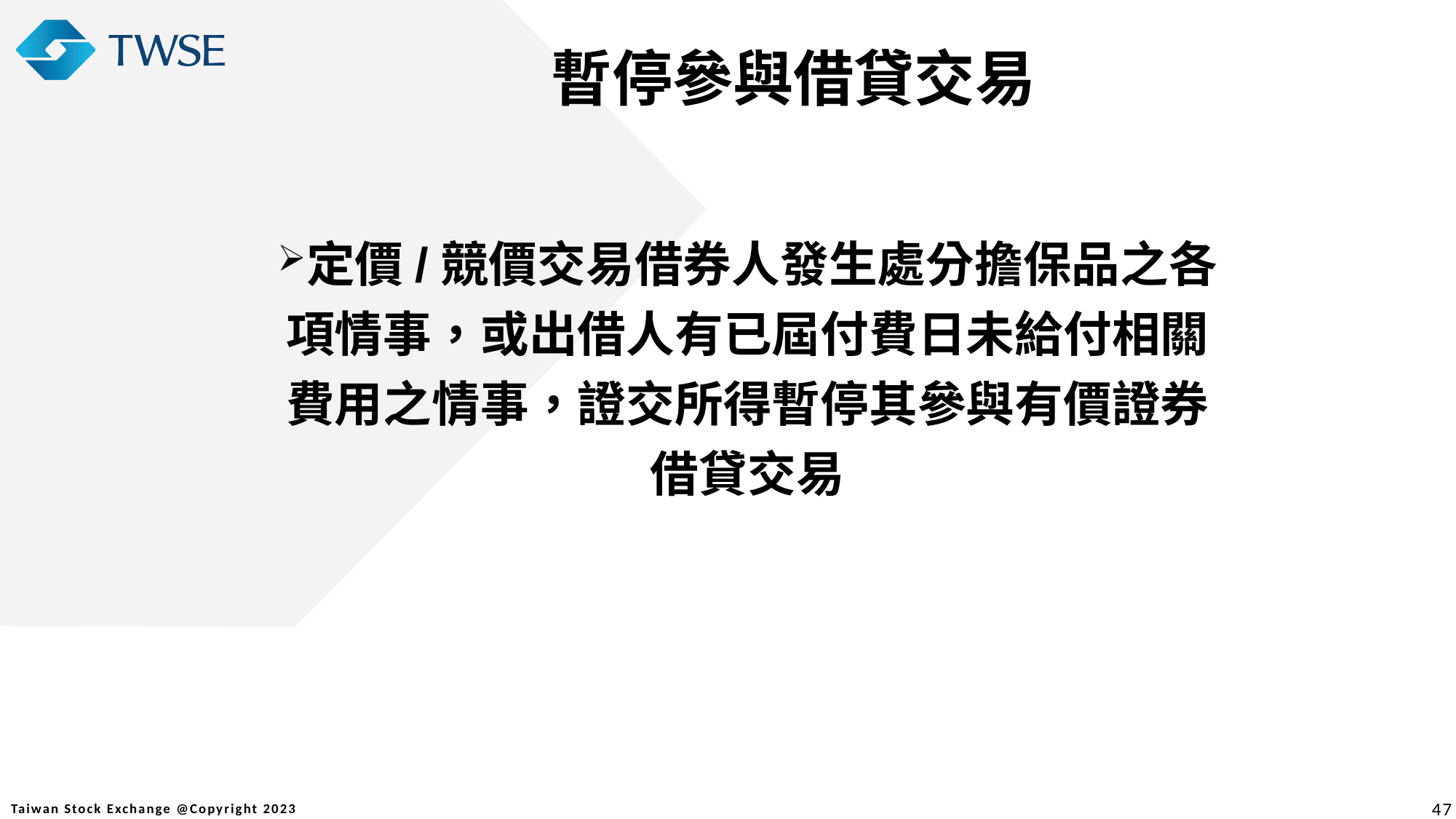

暫停參與借貸交易
定價/競價交易借券人發生處分擔保品之各項情事，或出借人有已屆付費日未給付相關費用之情事，證交所得暫停其參與有價證券借貸交易

47